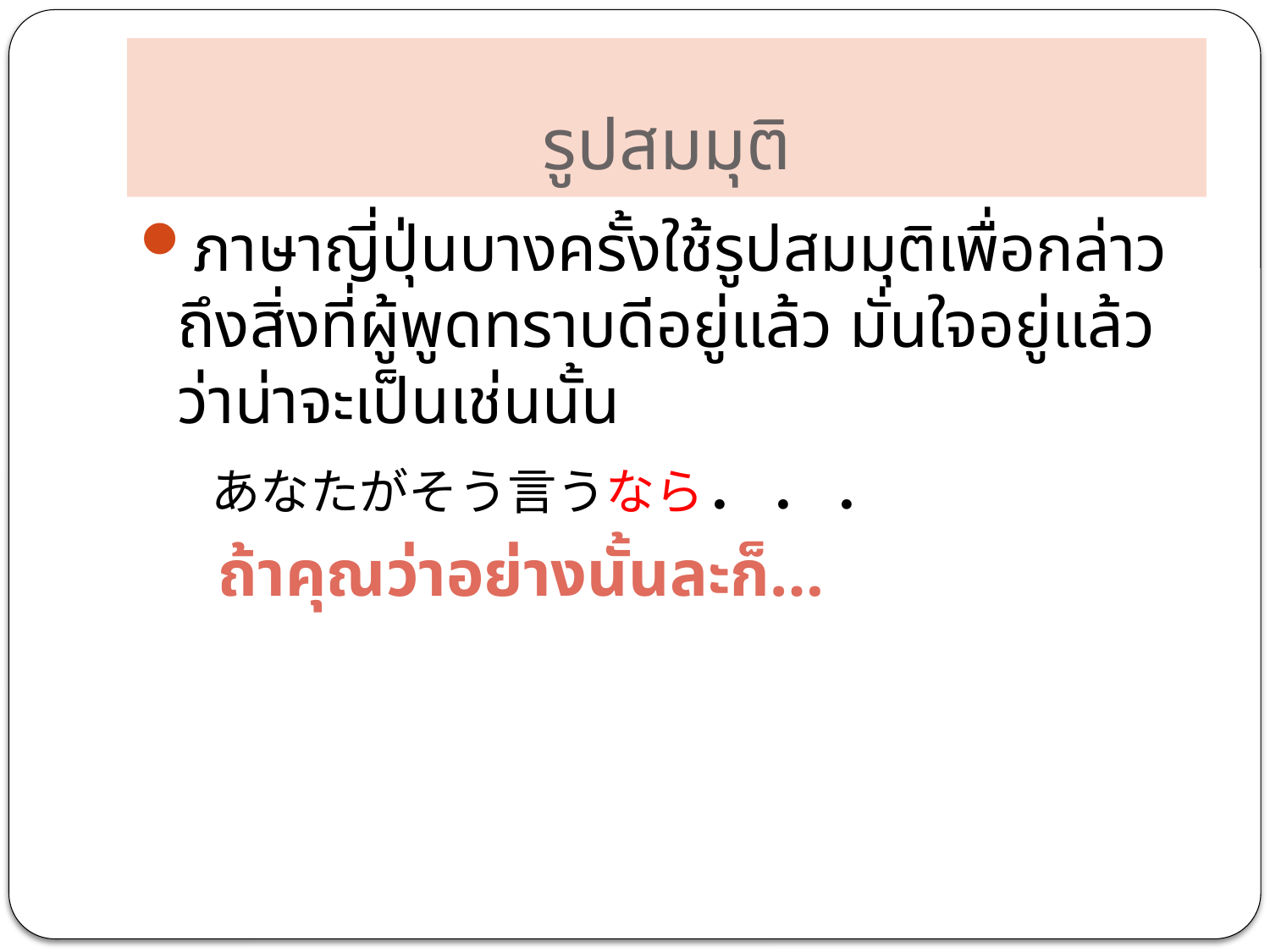

# รูปสมมุติ
ภาษาญี่ปุ่นบางครั้งใช้รูปสมมุติเพื่อกล่าวถึงสิ่งที่ผู้พูดทราบดีอยู่แล้ว มั่นใจอยู่แล้วว่าน่าจะเป็นเช่นนั้น
    あなたがそう言うなら．．．
　ถ้าคุณว่าอย่างนั้นละก็…